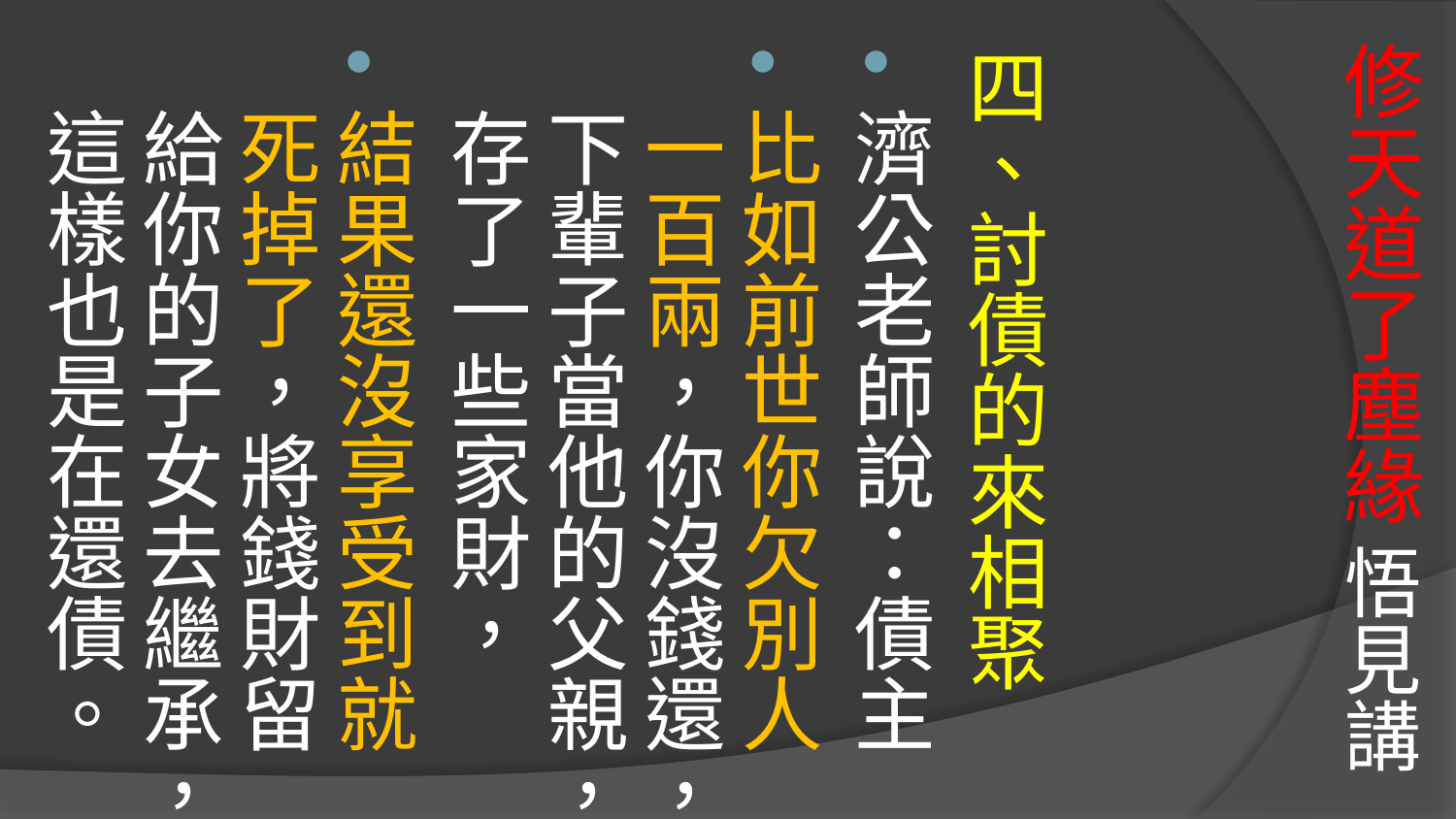

# 修天道了塵緣 悟見講
四、討債的來相聚
濟公老師說：債主
比如前世你欠別人一百兩，你沒錢還，下輩子當他的父親，存了一些家財，
結果還沒享受到就死掉了，將錢財留給你的子女去繼承，這樣也是在還債。